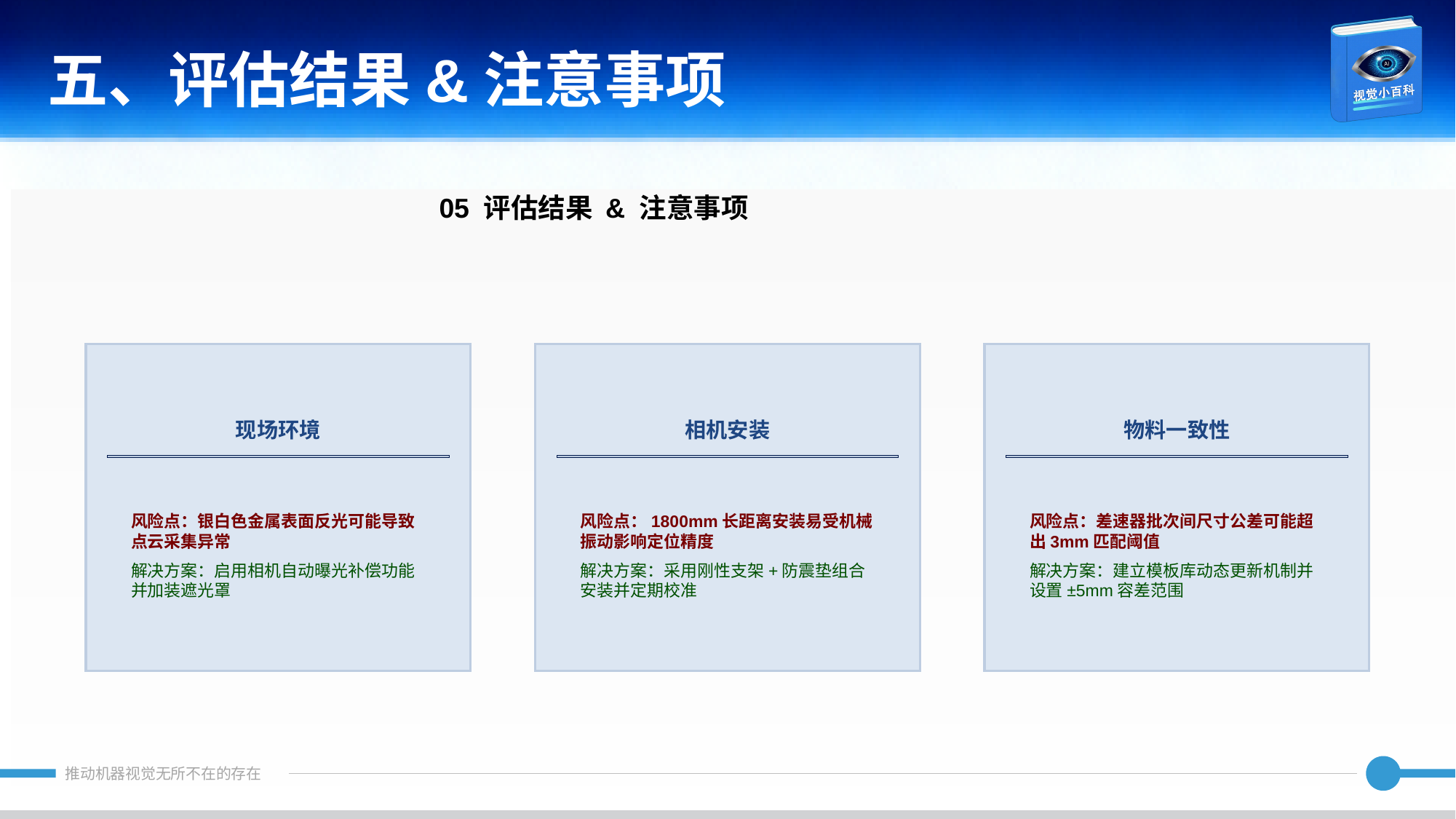

五、评估结果&注意事项

05 评估结果 & 注意事项

现场环境

相机安装

物料一致性

风险点：银白色金属表面反光可能导致点云采集异常
解决方案：启用相机自动曝光补偿功能并加装遮光罩

风险点：1800mm长距离安装易受机械振动影响定位精度
解决方案：采用刚性支架+防震垫组合安装并定期校准

风险点：差速器批次间尺寸公差可能超出3mm匹配阈值
解决方案：建立模板库动态更新机制并设置±5mm容差范围
11